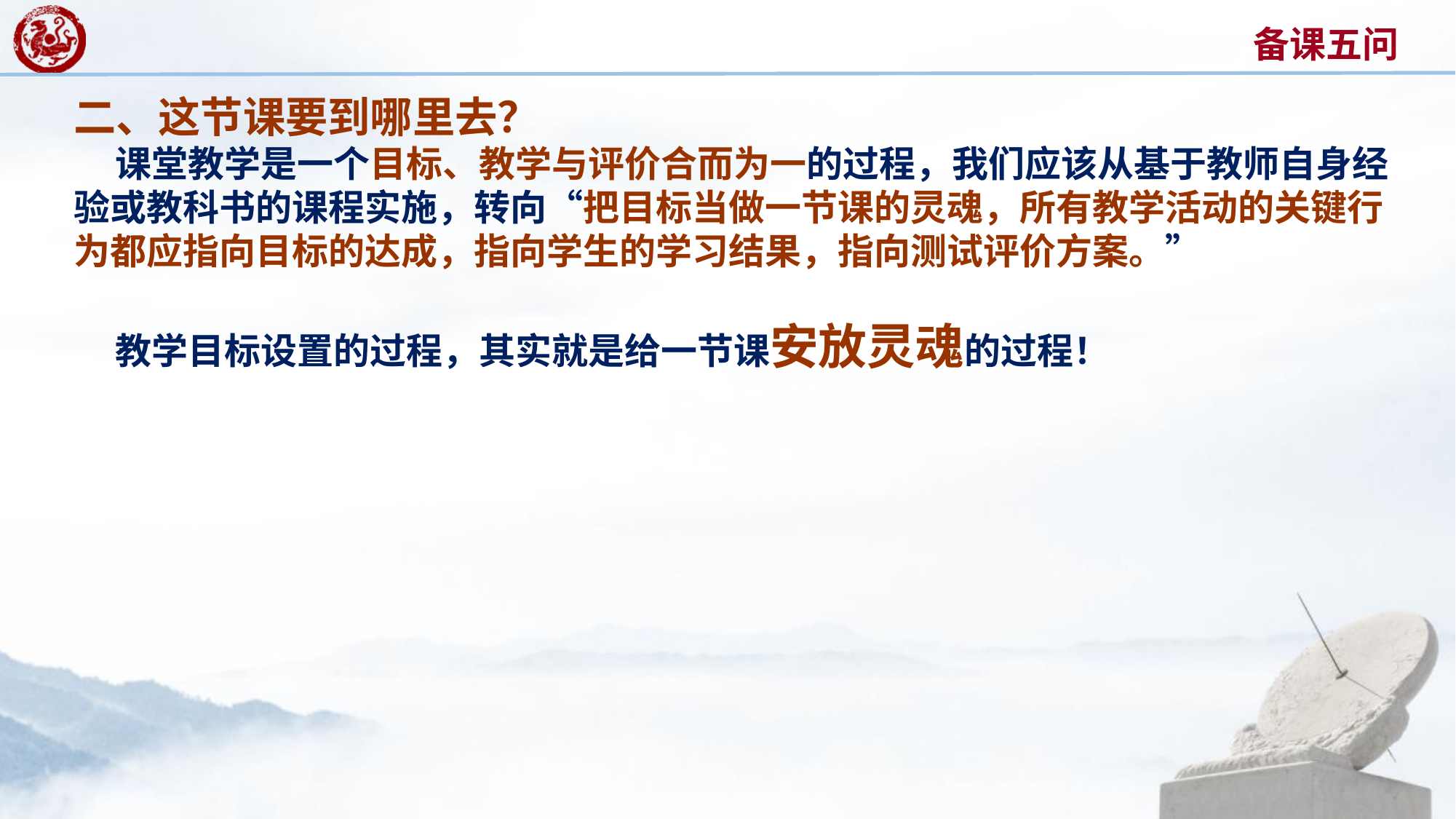

二、这节课要到哪里去？
    课堂教学是一个目标、教学与评价合而为一的过程，我们应该从基于教师自身经验或教科书的课程实施，转向“把目标当做一节课的灵魂，所有教学活动的关键行为都应指向目标的达成，指向学生的学习结果，指向测试评价方案。”

    教学目标设置的过程，其实就是给一节课安放灵魂的过程！